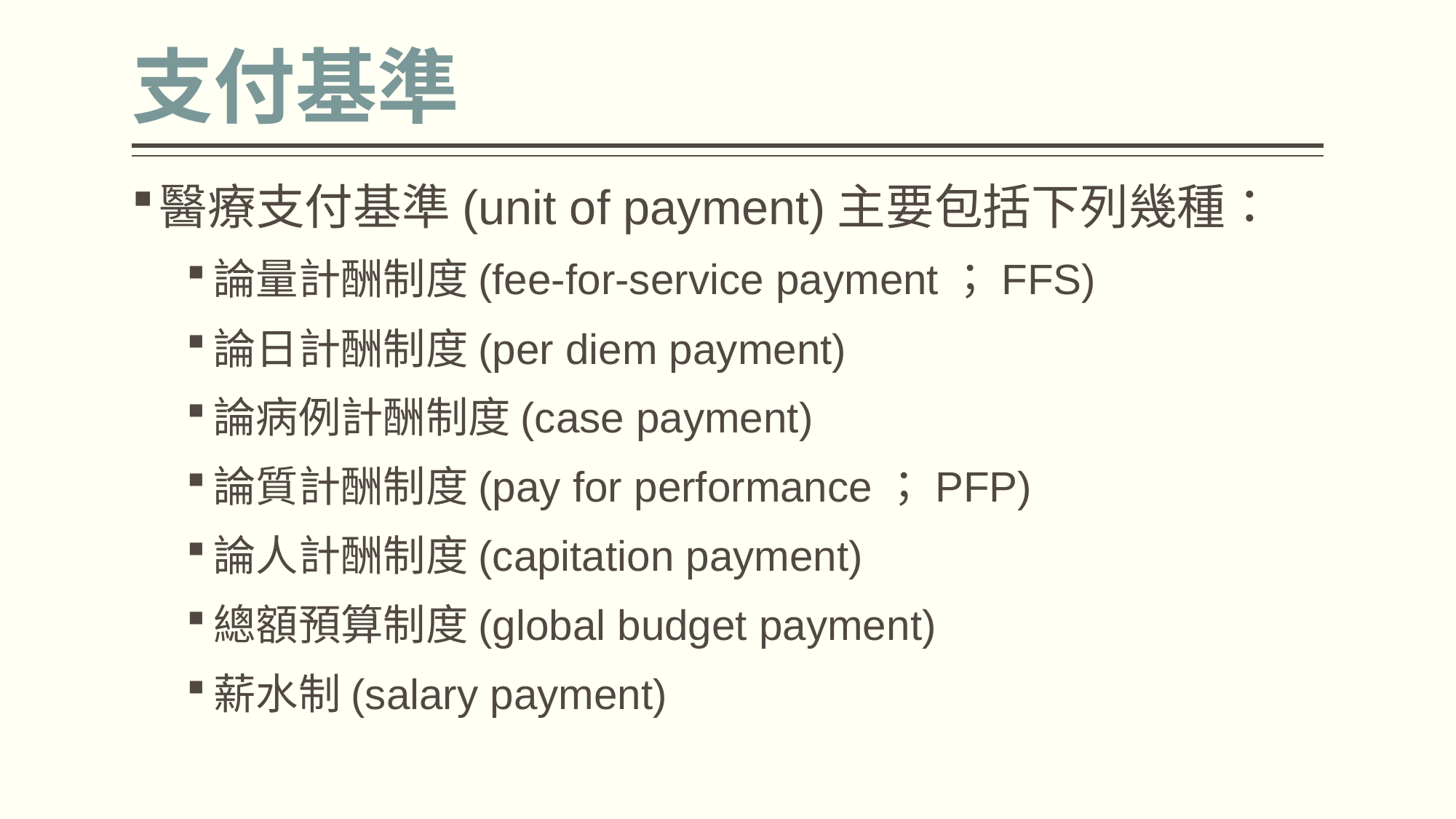

# 支付基準
醫療支付基準(unit of payment)主要包括下列幾種：
論量計酬制度(fee-for-service payment；FFS)
論日計酬制度(per diem payment)
論病例計酬制度(case payment)
論質計酬制度(pay for performance；PFP)
論人計酬制度(capitation payment)
總額預算制度(global budget payment)
薪水制(salary payment)